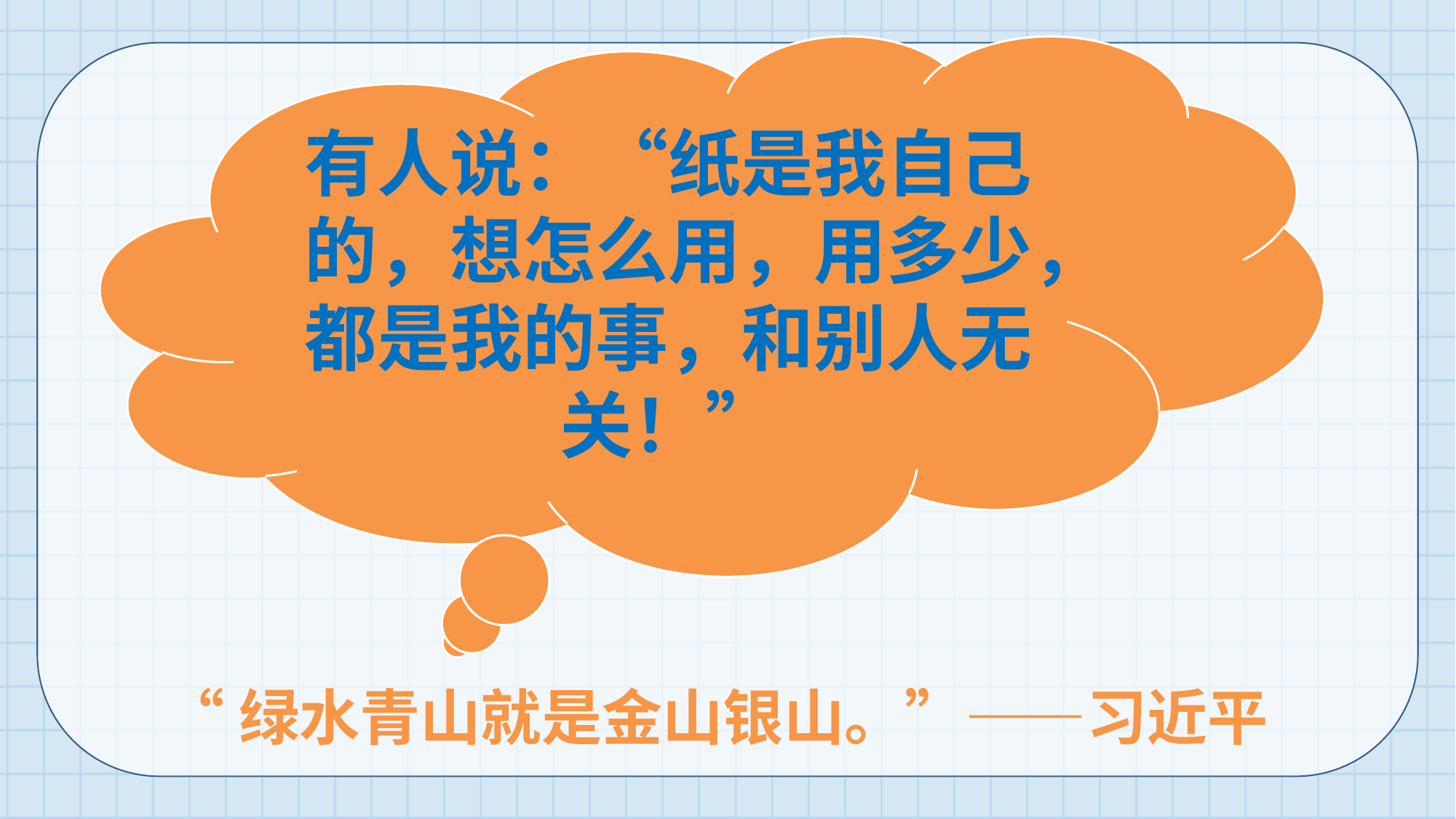

有人说：“纸是我自己的，想怎么用，用多少，都是我的事，和别人无关！”
“绿水青山就是金山银山。”——习近平